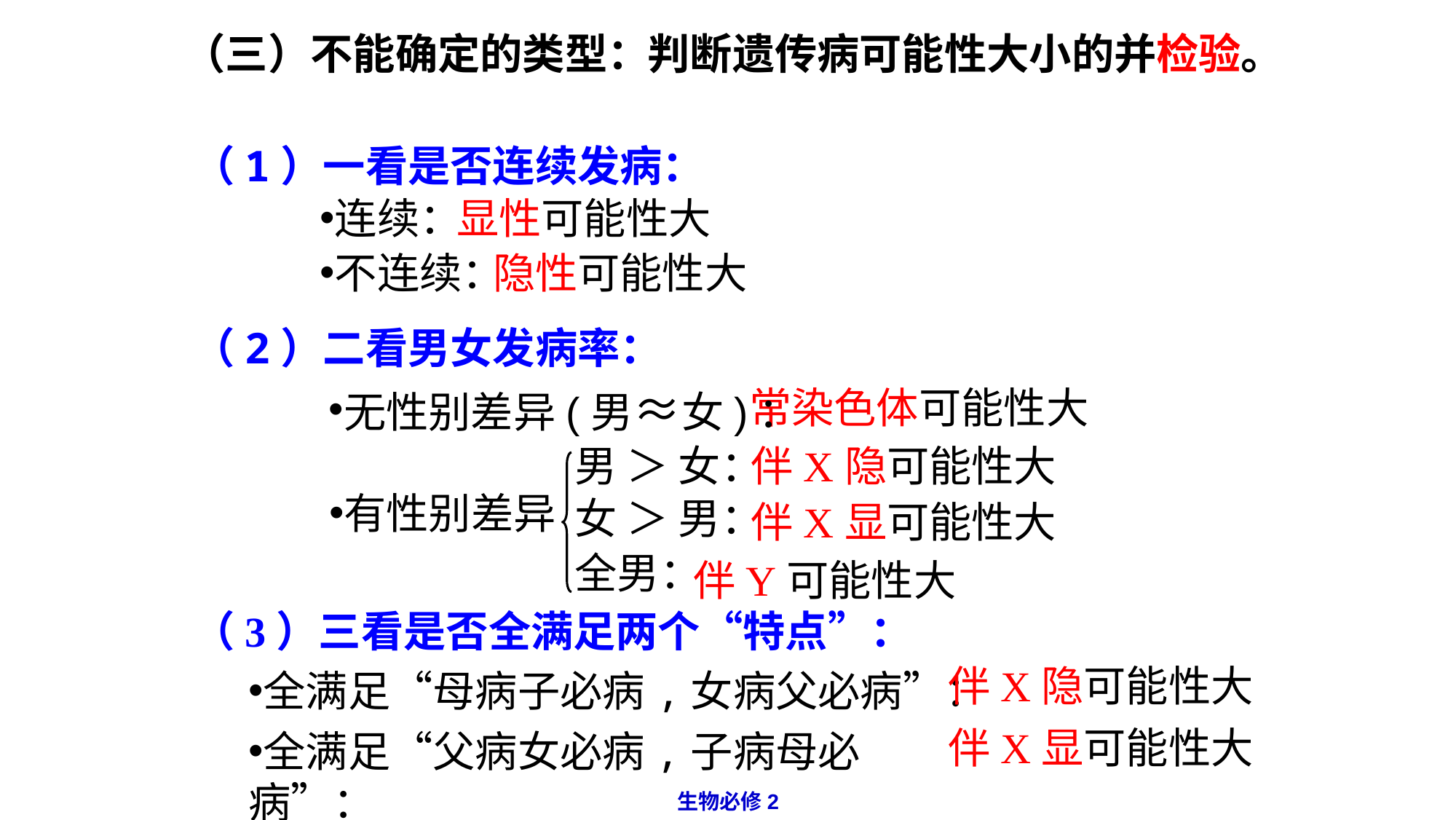

（三）不能确定的类型：
判断遗传病可能性大小的并检验。
（1）一看是否连续发病：
连续：
显性可能性大
不连续：
隐性可能性大
（2）二看男女发病率：
无性别差异(男≈女)：
常染色体可能性大
男 ＞ 女：
伴X隐可能性大

有性别差异
女 ＞ 男：
伴X显可能性大
全男：
伴Y可能性大
（3）三看是否全满足两个“特点”：
伴X隐可能性大
全满足“母病子必病,女病父必病”：
伴X显可能性大
全满足“父病女必病,子病母必病”：
生物必修2